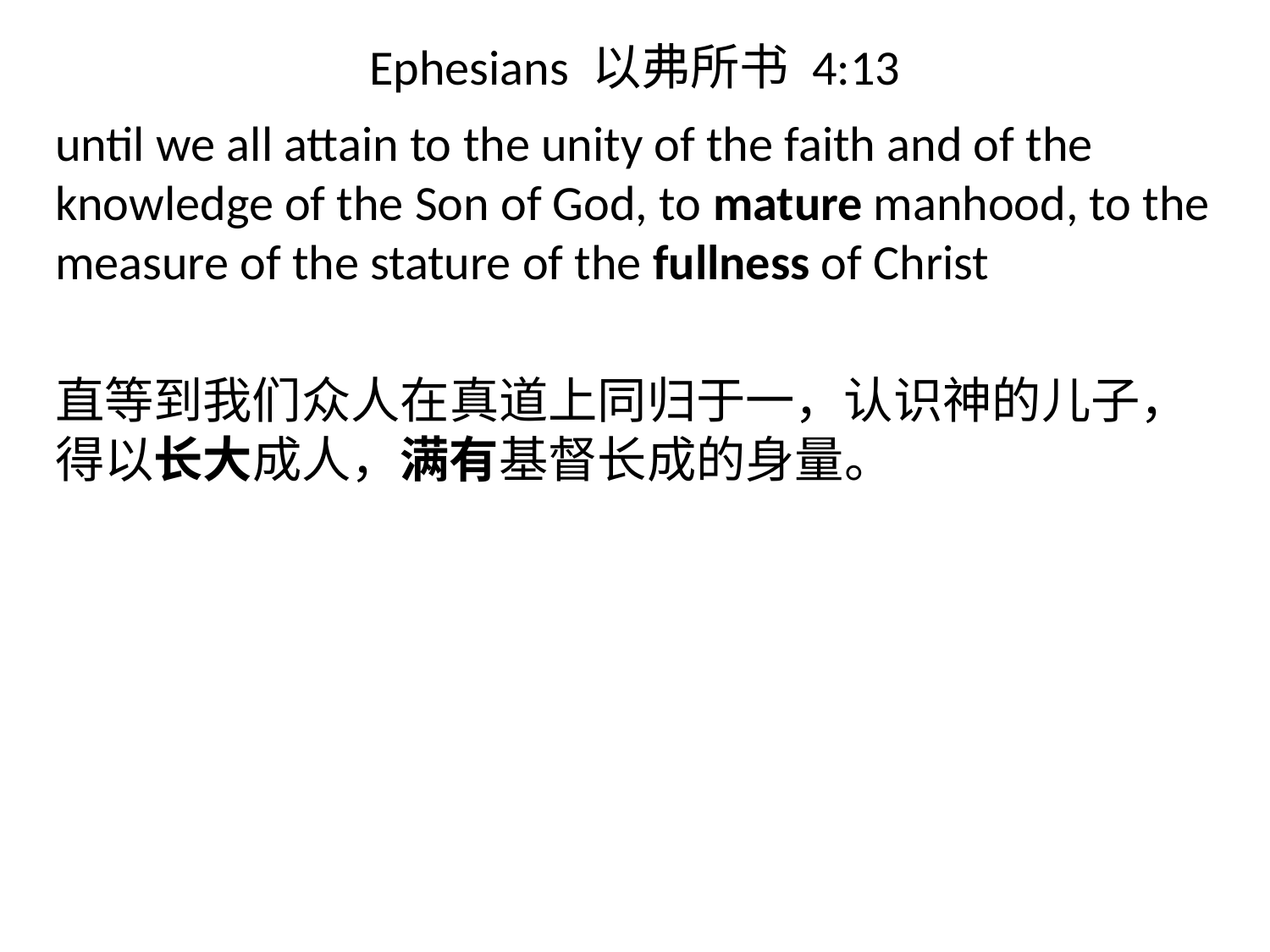

# Ephesians 以弗所书 4:13
until we all attain to the unity of the faith and of the knowledge of the Son of God, to mature manhood, to the measure of the stature of the fullness of Christ

直等到我们众人在真道上同归于一，认识神的儿子，得以长大成人，满有基督长成的身量。